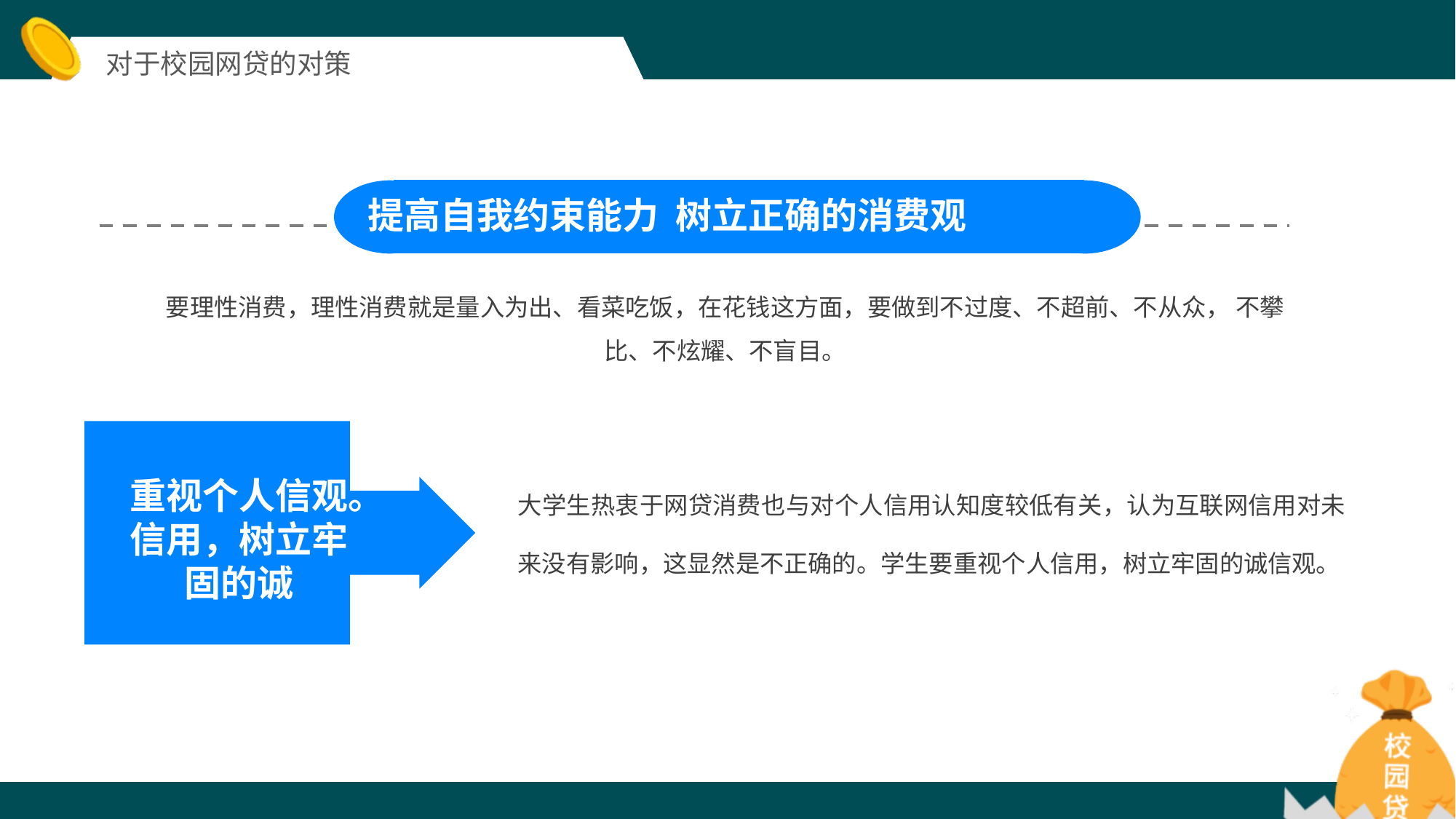

提高自我约束能力  树立正确的消费观
要理性消费，理性消费就是量入为出、看菜吃饭，在花钱这方面，要做到不过度、不超前、不从众， 不攀比、不炫耀、不盲目。

大学生热衷于网贷消费也与对个人信用认知度较低有关，认为互联网信用对未来没有影响，这显然是不正确的。学生要重视个人信用，树立牢固的诚信观。
重视个人信观。信用，树立牢固的诚